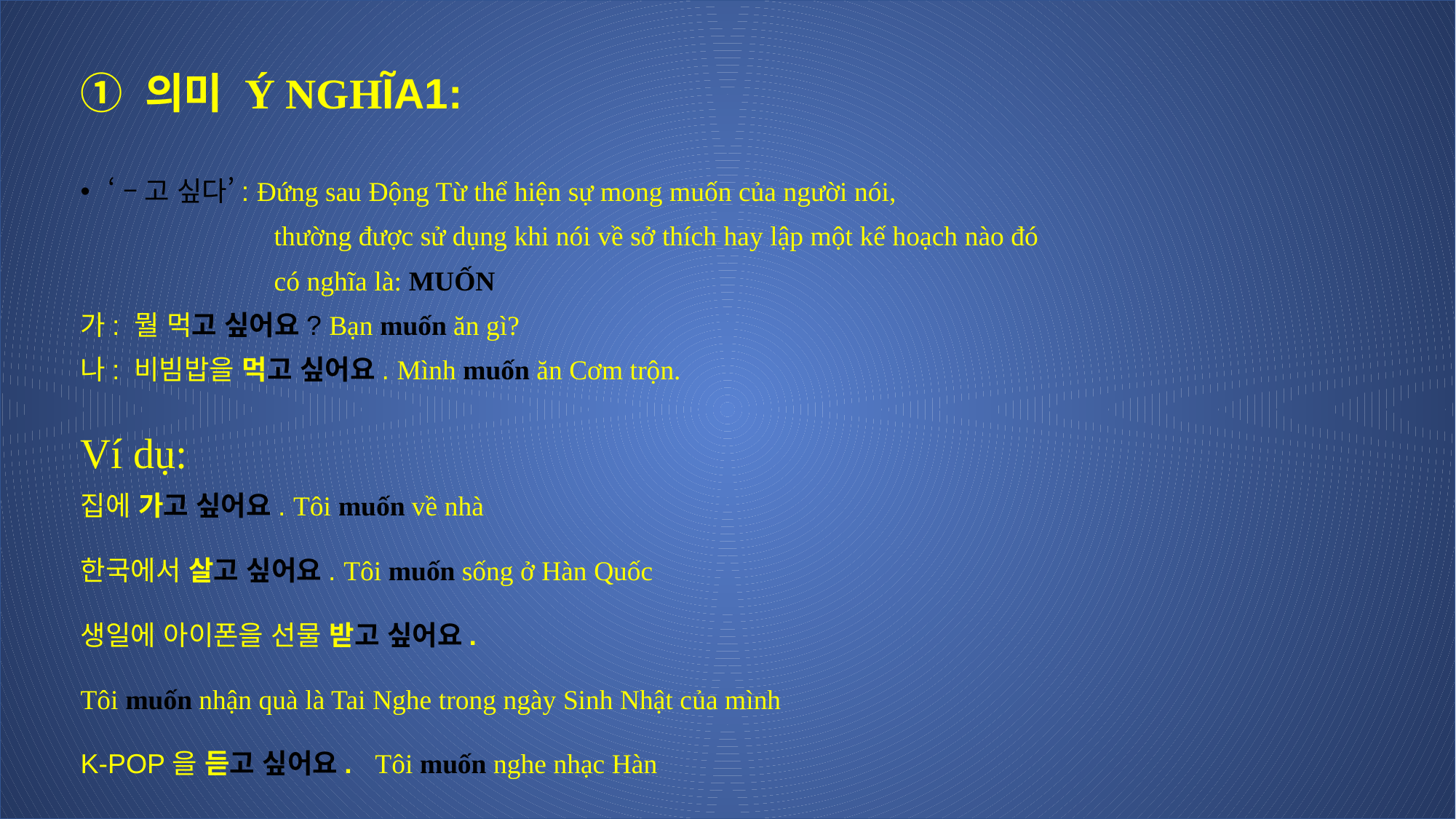

① 의미 Ý NGHĨA1:

‘ –고 싶다’: Đứng sau Động Từ thể hiện sự mong muốn của người nói,
                            thường được sử dụng khi nói về sở thích hay lập một kế hoạch nào đó
                            có nghĩa là: MUỐN
가: 뭘 먹고 싶어요? Bạn muốn ăn gì?
나: 비빔밥을 먹고 싶어요. Mình muốn ăn Cơm trộn.
Ví dụ:
집에 가고 싶어요. Tôi muốn về nhà
한국에서 살고 싶어요. Tôi muốn sống ở Hàn Quốc
생일에 아이폰을 선물 받고 싶어요.
Tôi muốn nhận quà là Tai Nghe trong ngày Sinh Nhật của mình
K-POP을 듣고 싶어요.   Tôi muốn nghe nhạc Hàn